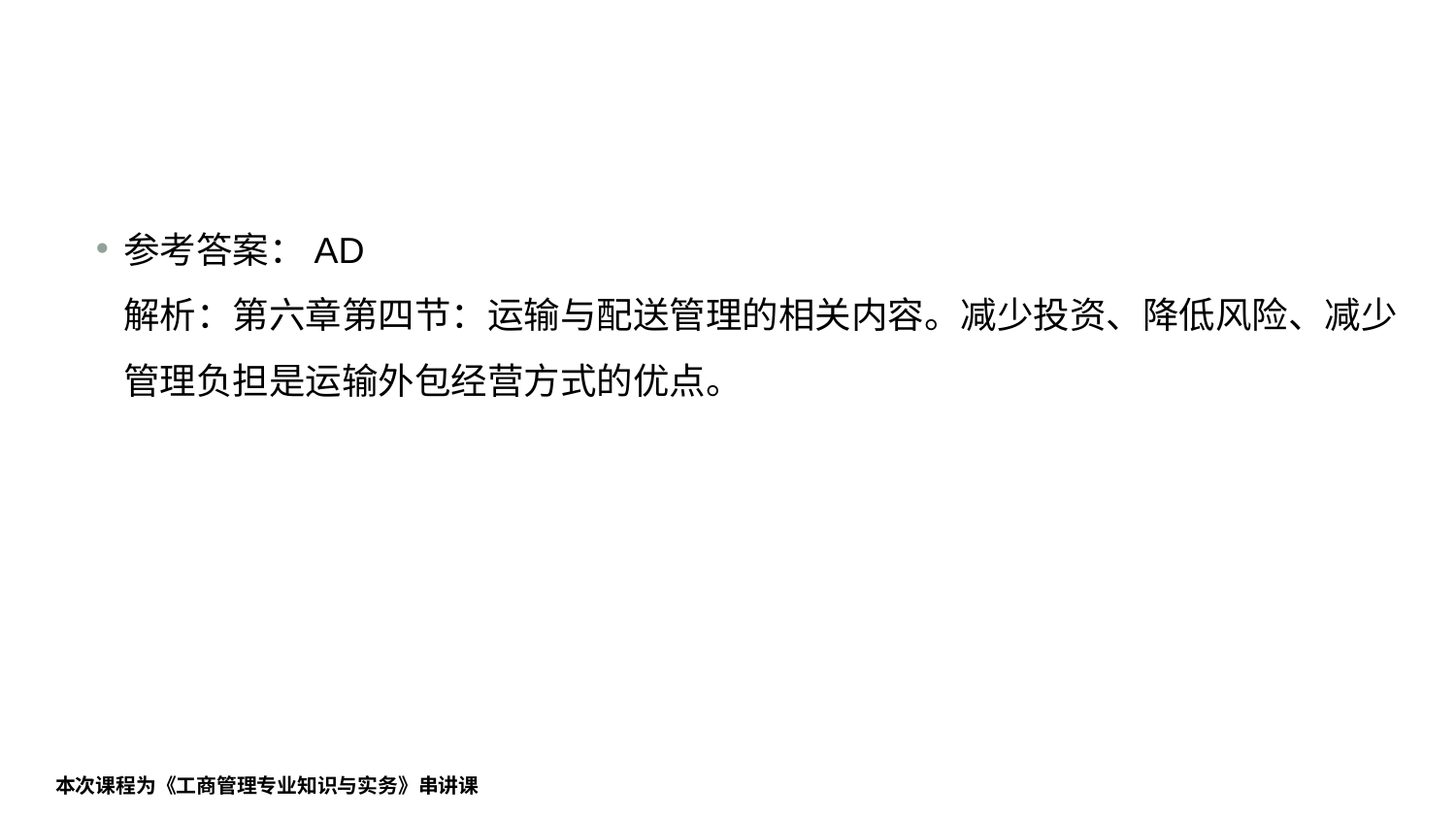

#

参考答案：AD
解析：第六章第四节：运输与配送管理的相关内容。减少投资、降低风险、减少管理负担是运输外包经营方式的优点。